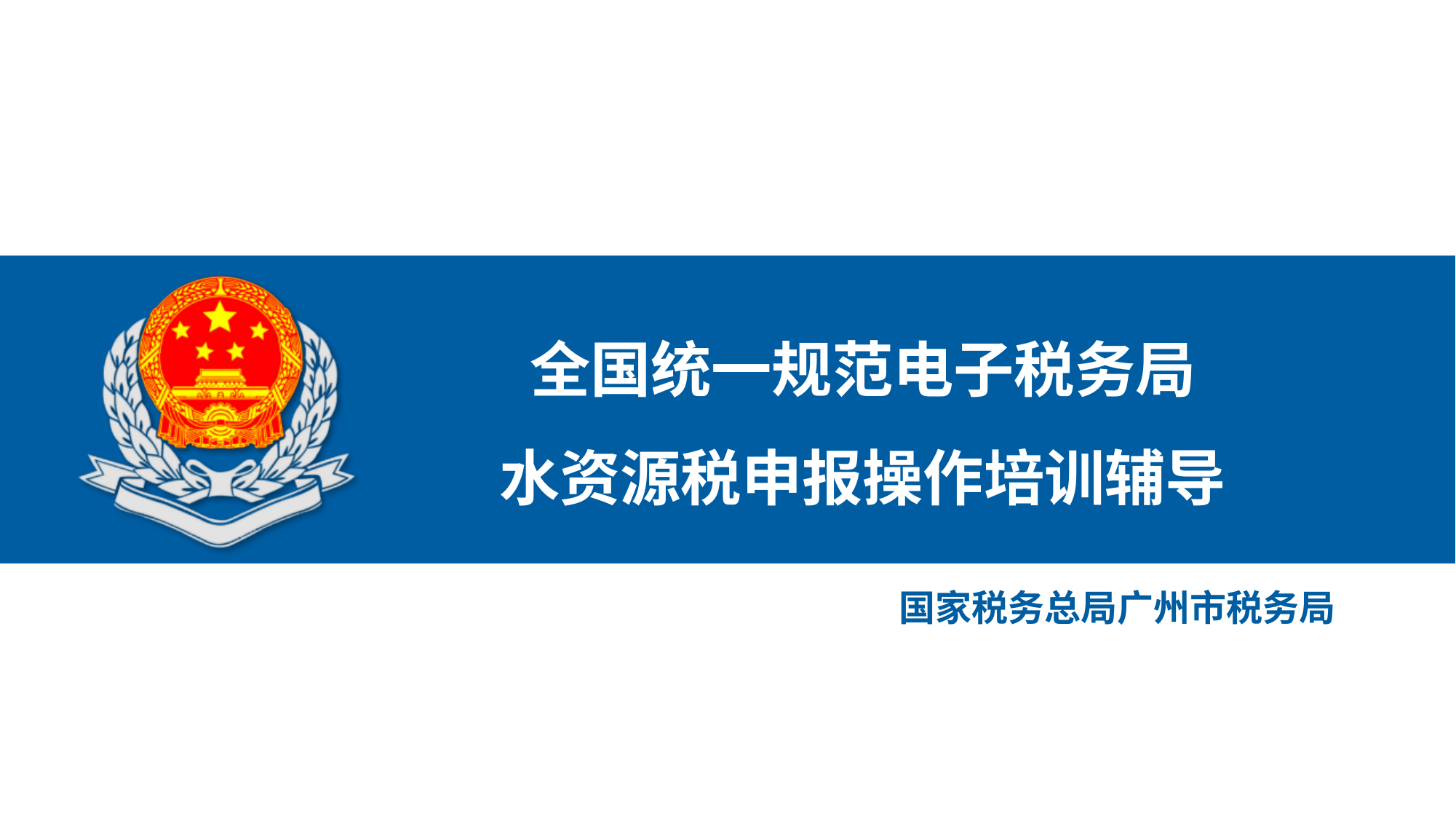

全国统一规范电子税务局
水资源税申报操作培训辅导
国家税务总局广州市税务局